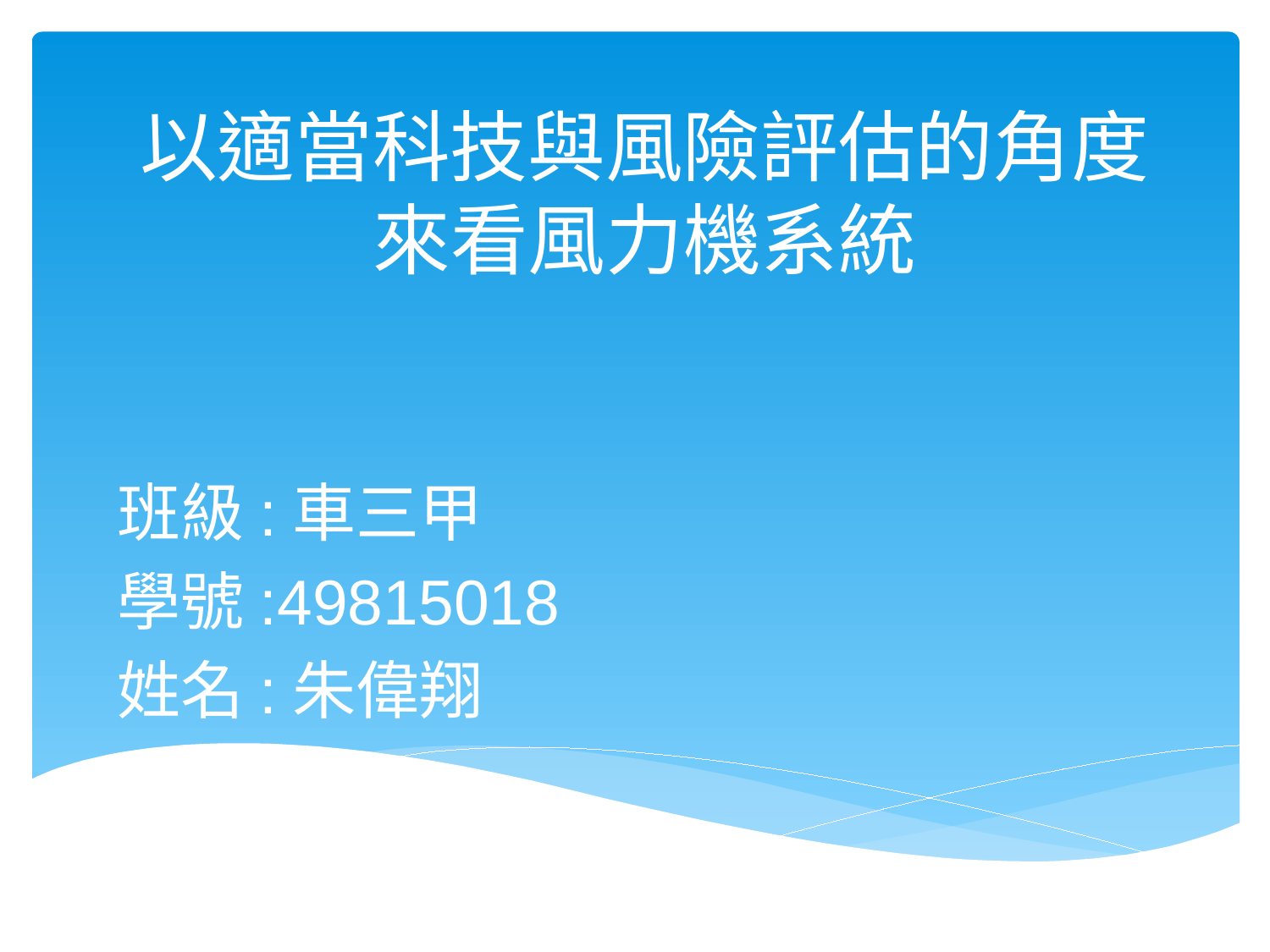

# 以適當科技與風險評估的角度來看風力機系統
班級:車三甲
學號:49815018
姓名:朱偉翔